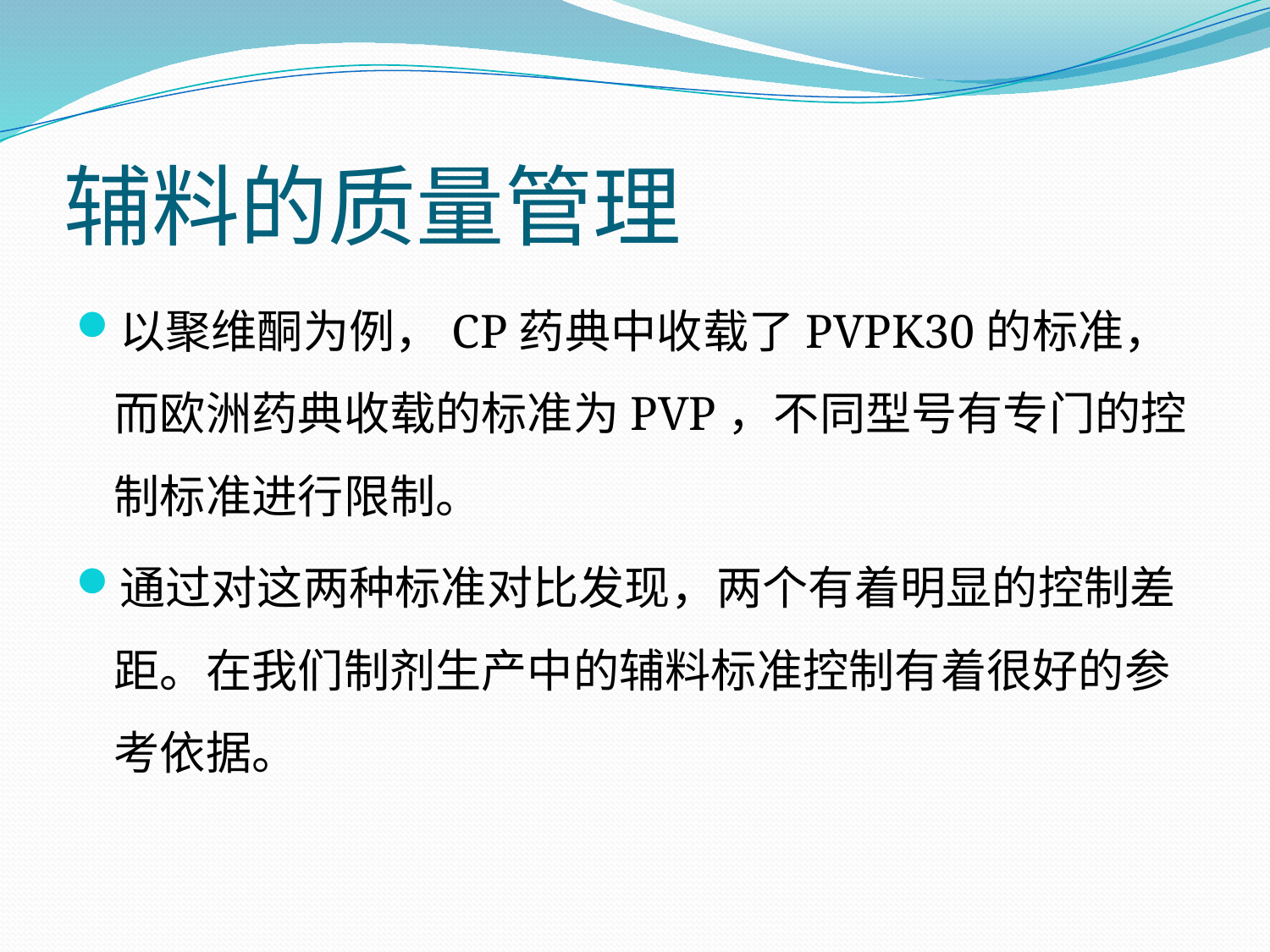

# 辅料的质量管理
以聚维酮为例，CP药典中收载了PVPK30的标准，而欧洲药典收载的标准为PVP，不同型号有专门的控制标准进行限制。
通过对这两种标准对比发现，两个有着明显的控制差距。在我们制剂生产中的辅料标准控制有着很好的参考依据。